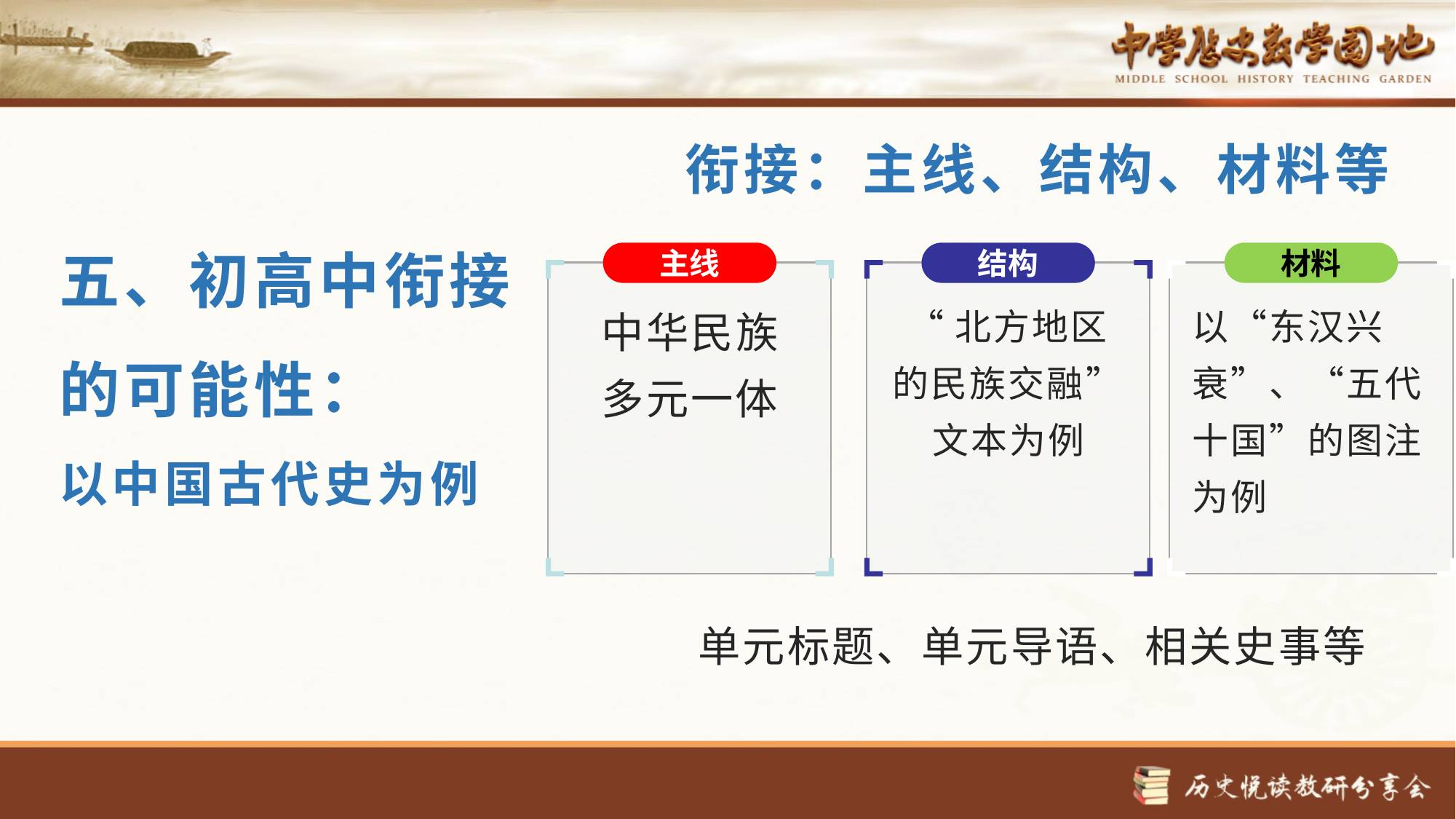

五、初高中衔接的可能性：
以中国古代史为例
衔接：主线、结构、材料等
主线
结构
材料

中华民族
多元一体
“北方地区的民族交融”文本为例
以“东汉兴衰”、“五代十国”的图注为例

单元标题、单元导语、相关史事等